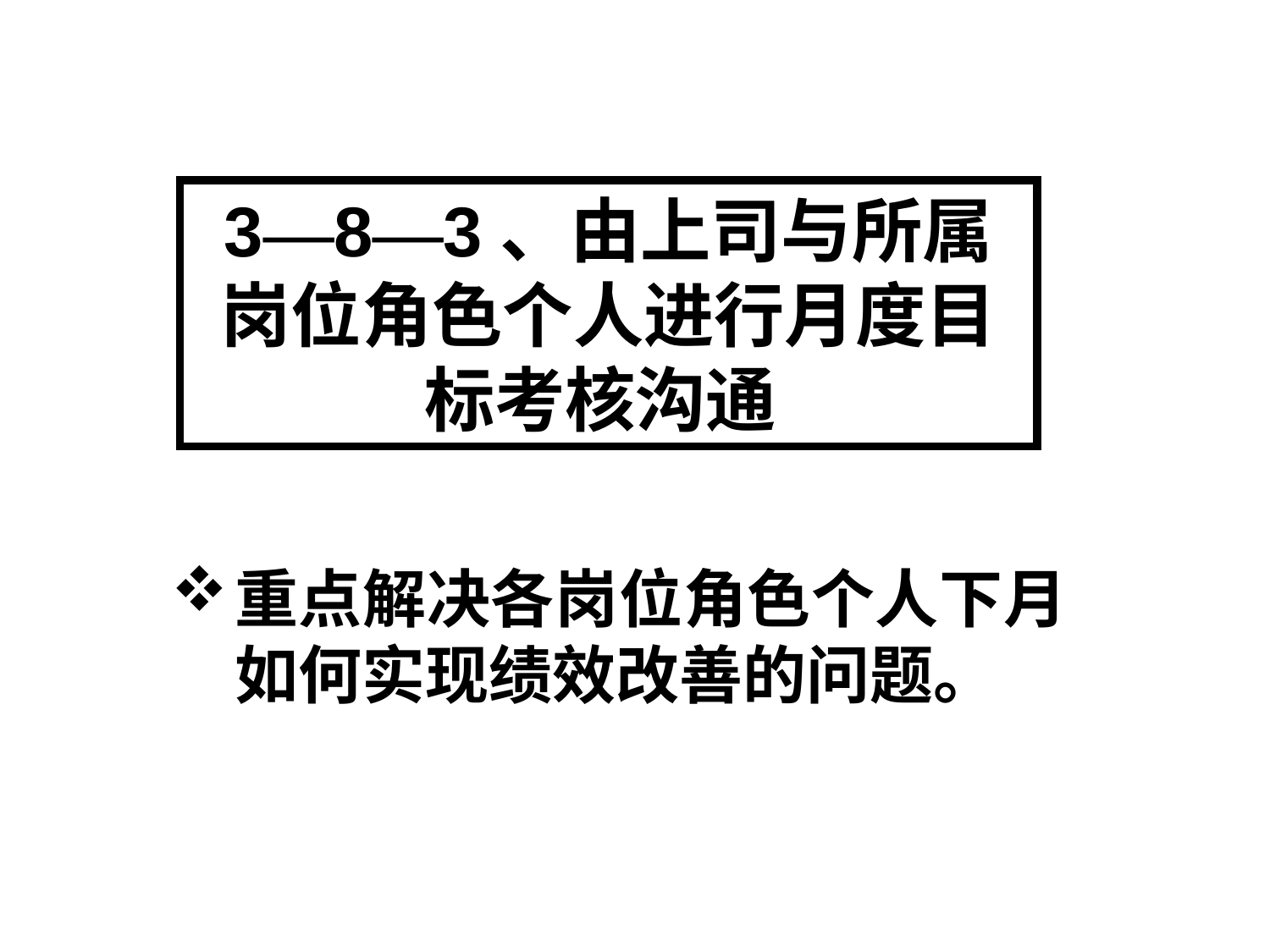

3—8—3、由上司与所属岗位角色个人进行月度目标考核沟通
重点解决各岗位角色个人下月如何实现绩效改善的问题。